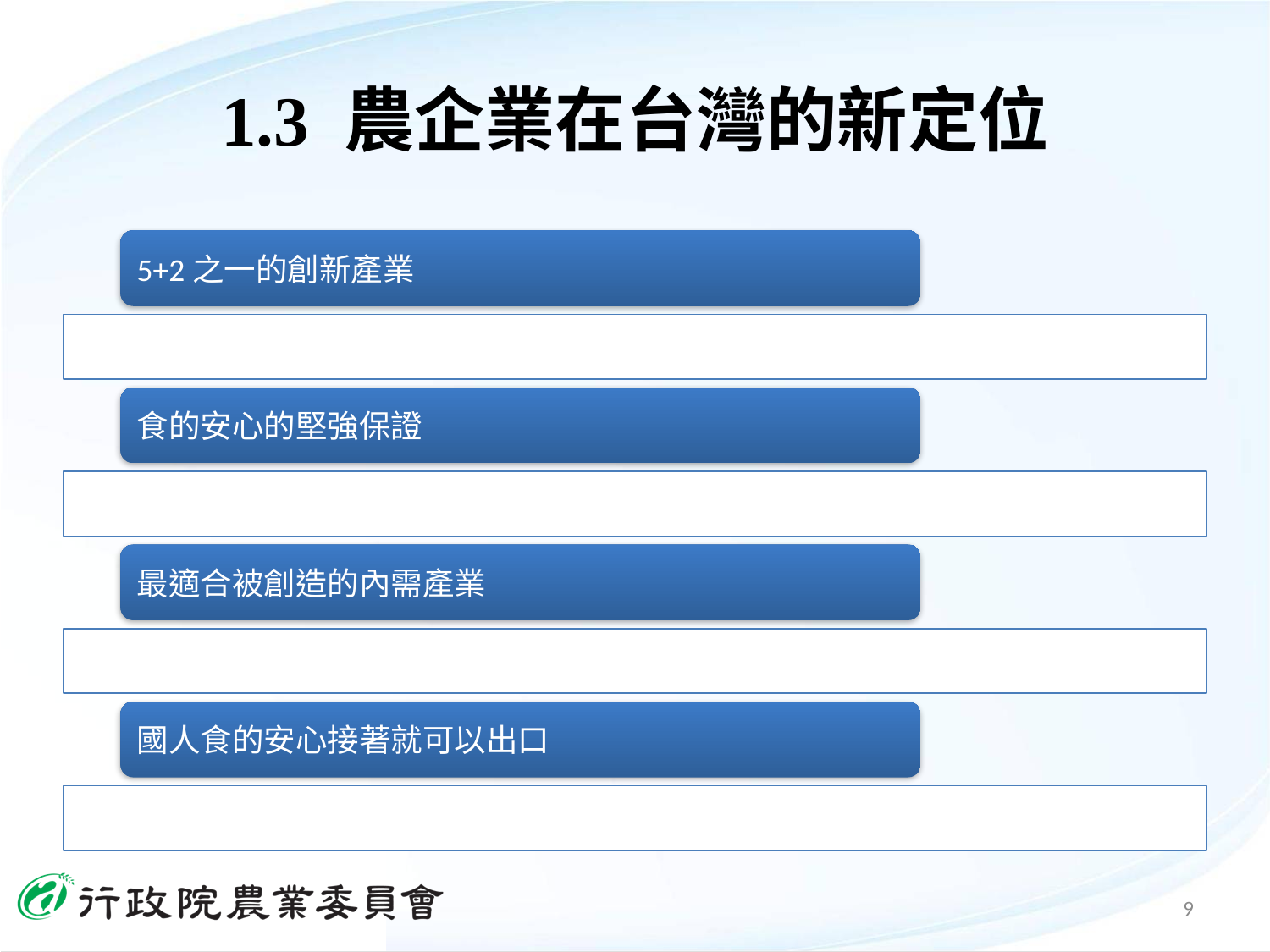

# 1.3 農企業在台灣的新定位
5+2之一的創新產業
食的安心的堅強保證
最適合被創造的內需產業
國人食的安心接著就可以出口
9